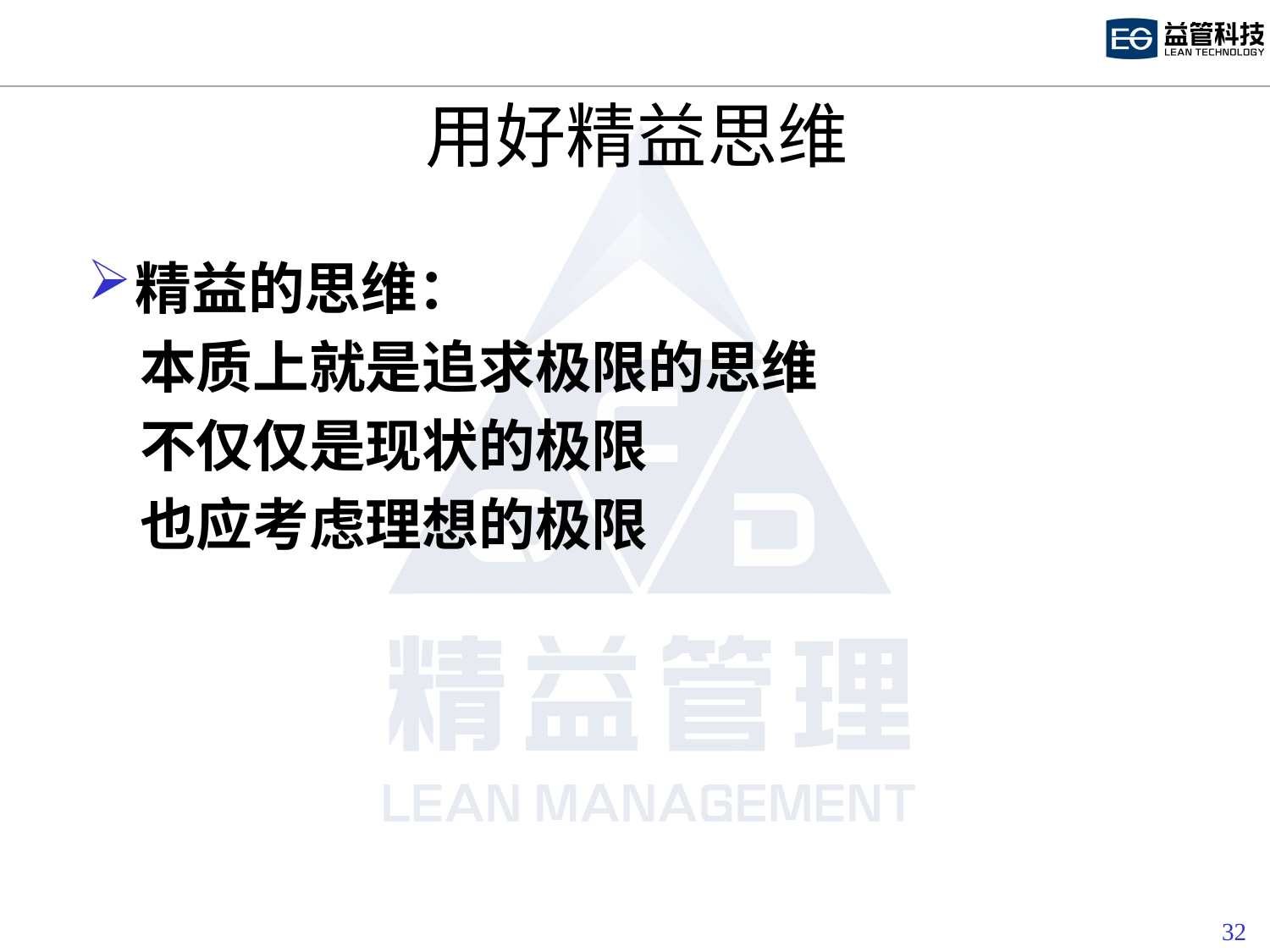

用好精益思维
# 精益的思维：
   本质上就是追求极限的思维
   不仅仅是现状的极限
   也应考虑理想的极限